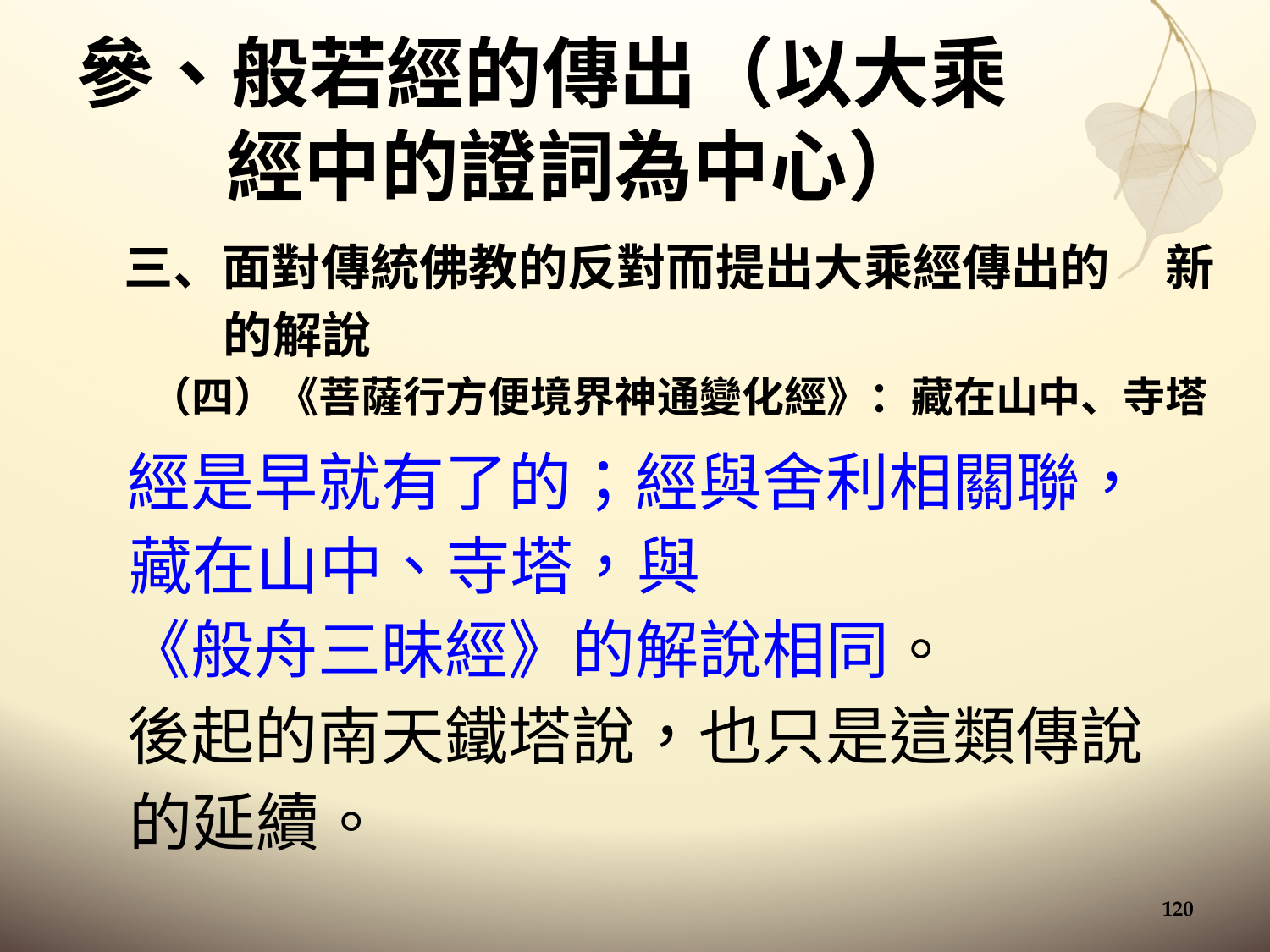

# 參、般若經的傳出（以大乘經中的證詞為中心）
三、面對傳統佛教的反對而提出大乘經傳出的    新的解說
（四）《菩薩行方便境界神通變化經》：藏在山中、寺塔
經是早就有了的；經與舍利相關聯，藏在山中、寺塔，與
《般舟三昧經》的解說相同。
後起的南天鐵塔說，也只是這類傳說的延續。

120